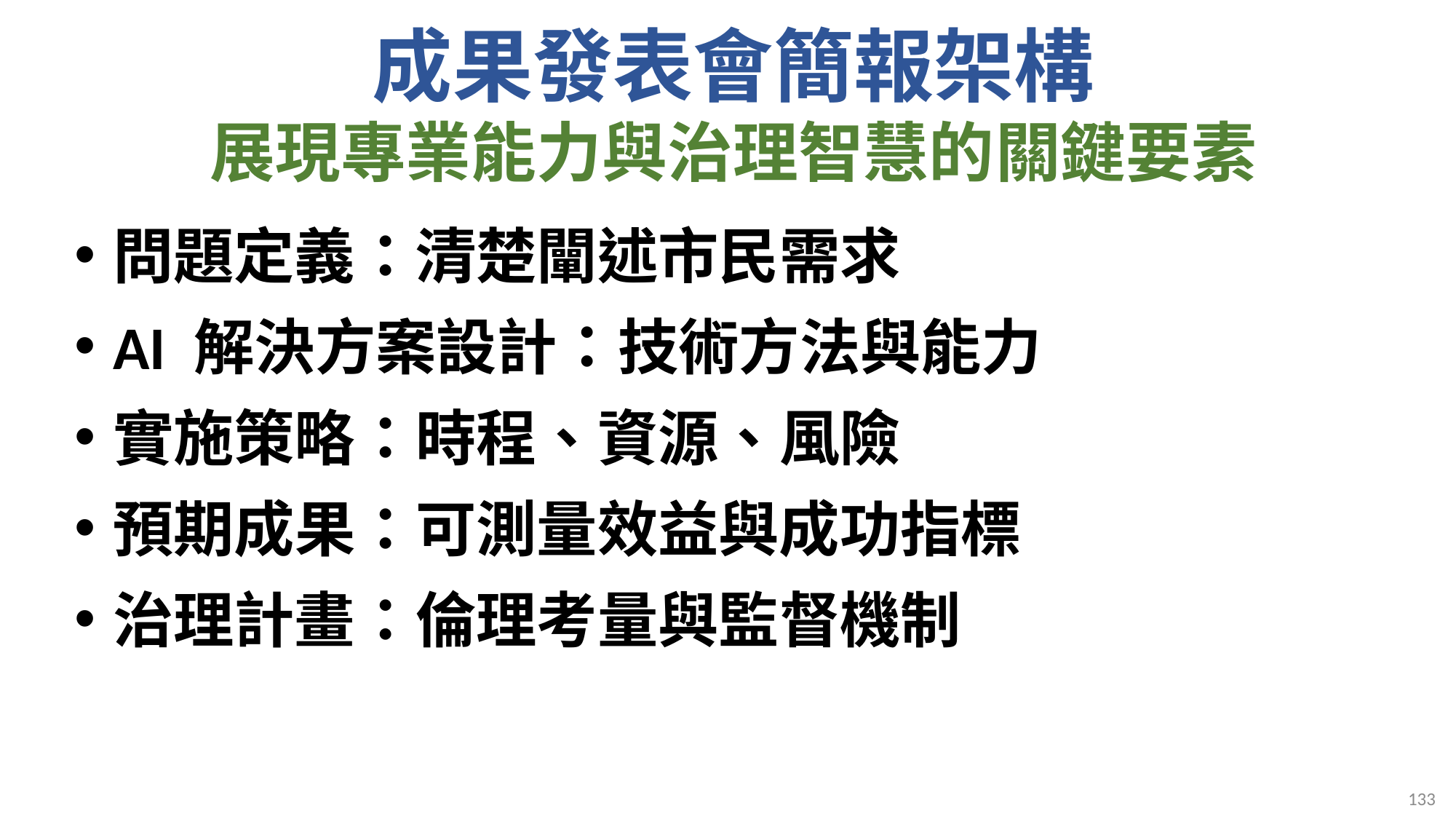

# 成果發表會簡報架構 展現專業能力與治理智慧的關鍵要素
問題定義：清楚闡述市民需求
AI 解決方案設計：技術方法與能力
實施策略：時程、資源、風險
預期成果：可測量效益與成功指標
治理計畫：倫理考量與監督機制
133